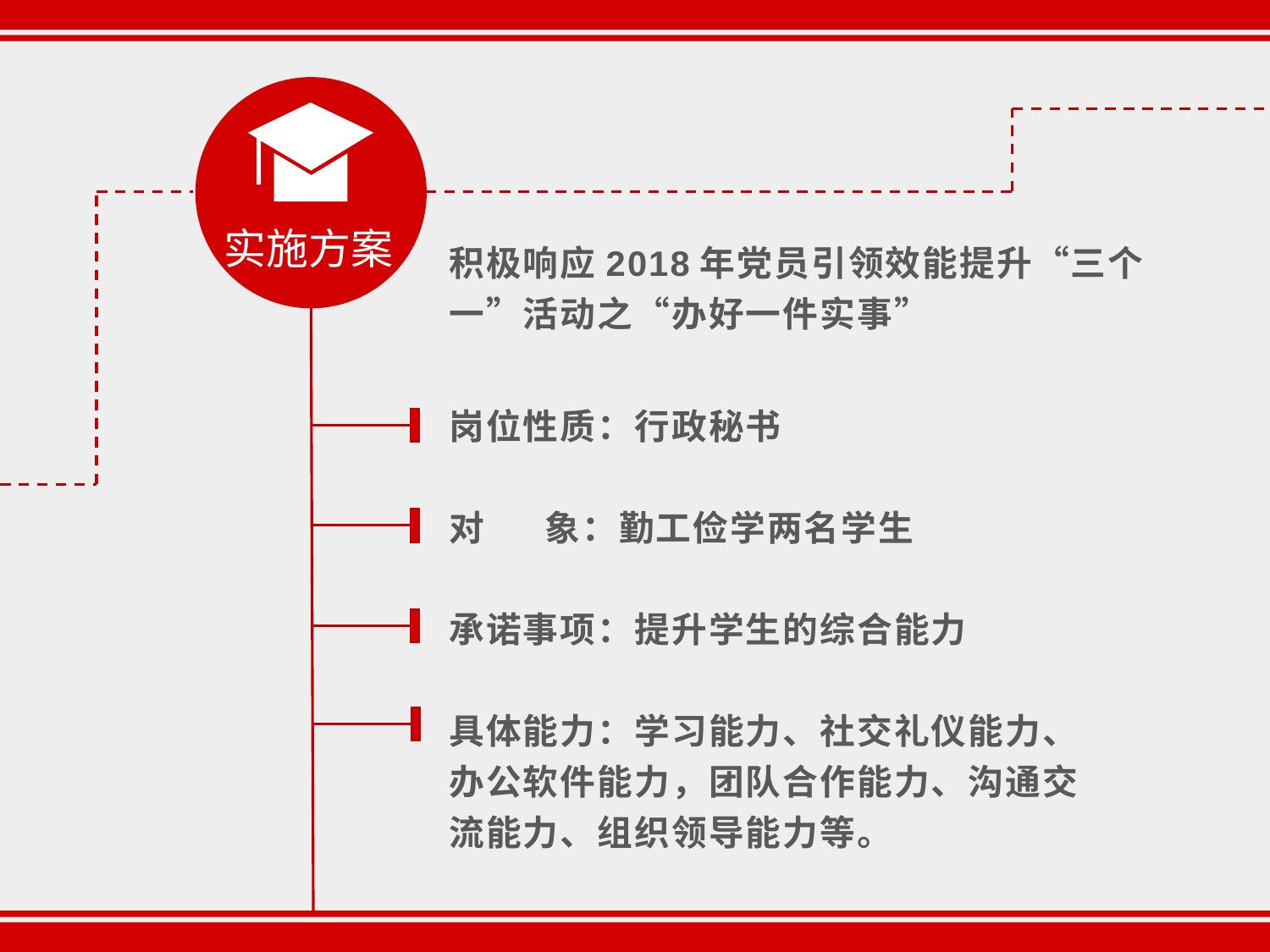

实施方案
积极响应2018年党员引领效能提升“三个一”活动之“办好一件实事”
岗位性质：行政秘书

对      象：勤工俭学两名学生

承诺事项：提升学生的综合能力

具体能力：学习能力、社交礼仪能力、办公软件能力，团队合作能力、沟通交流能力、组织领导能力等。